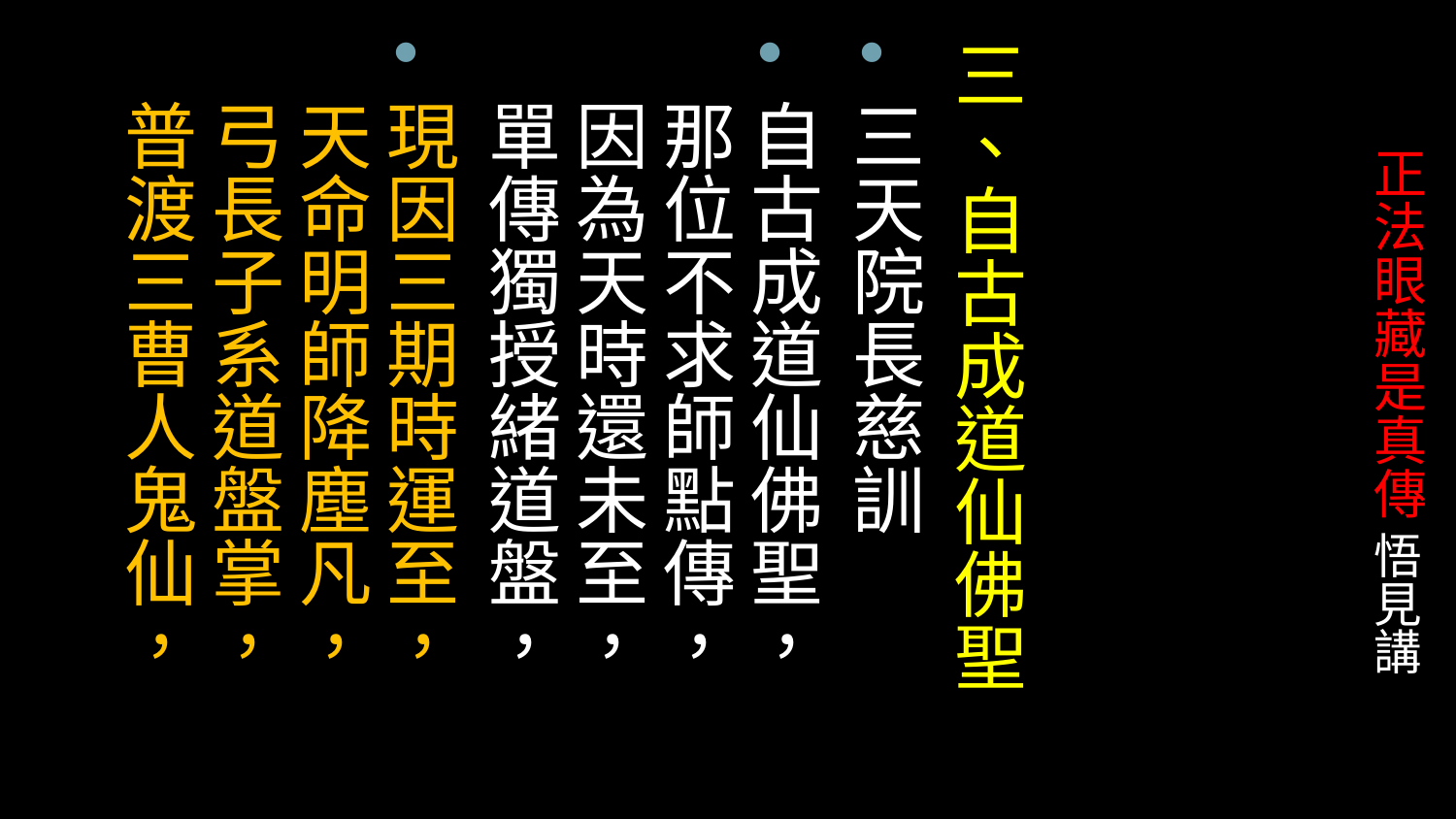

三、自古成道仙佛聖
三天院長慈訓
自古成道仙佛聖，  那位不求師點傳，
因為天時還未至，  單傳獨授緒道盤，
現因三期時運至，  天命明師降塵凡，
弓長子系道盤掌，  普渡三曹人鬼仙，

# 正法眼藏是真傳 悟見講